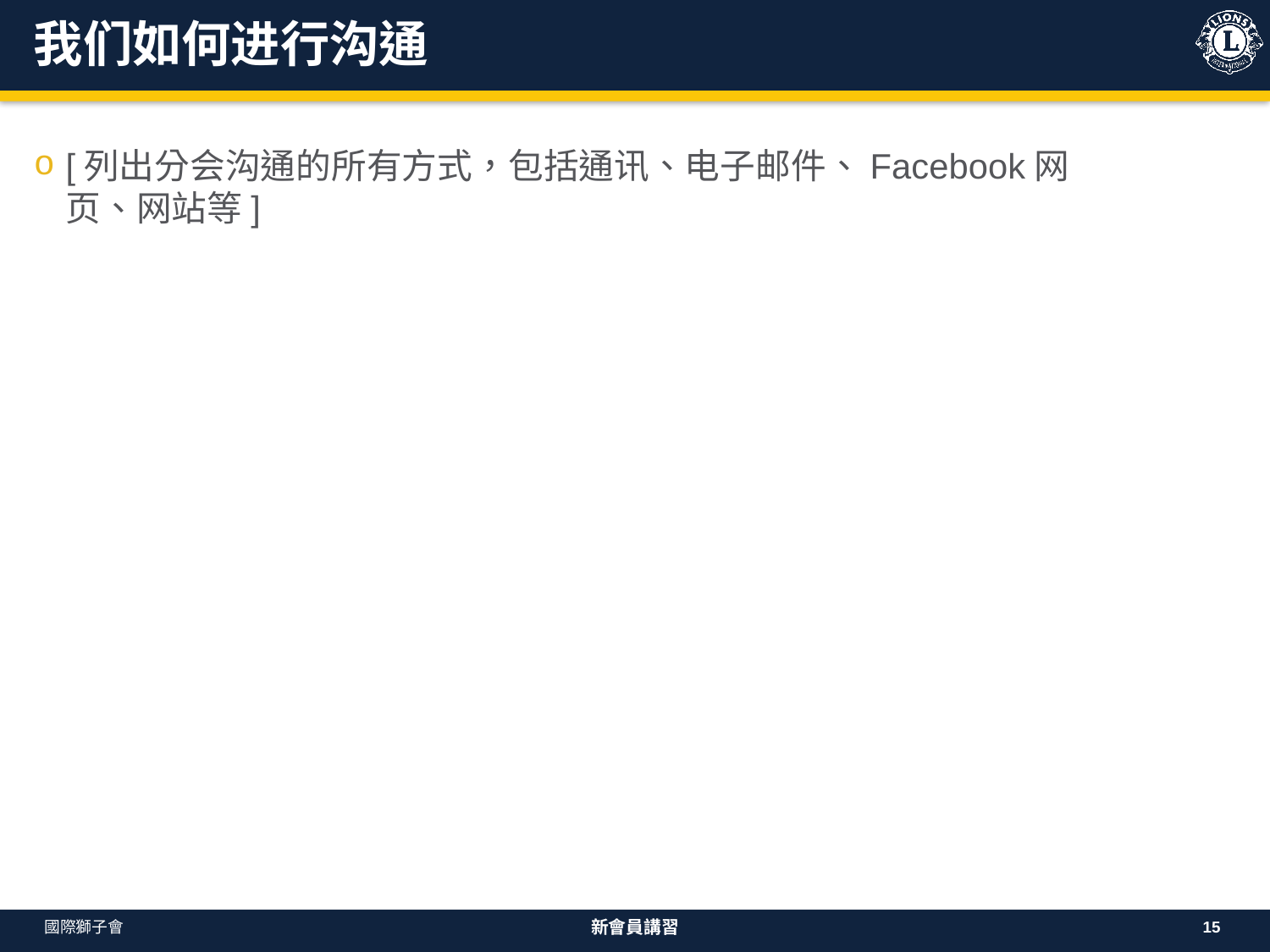

# 我们如何进行沟通
[列出分会沟通的所有方式，包括通讯、电子邮件、Facebook网页、网站等]